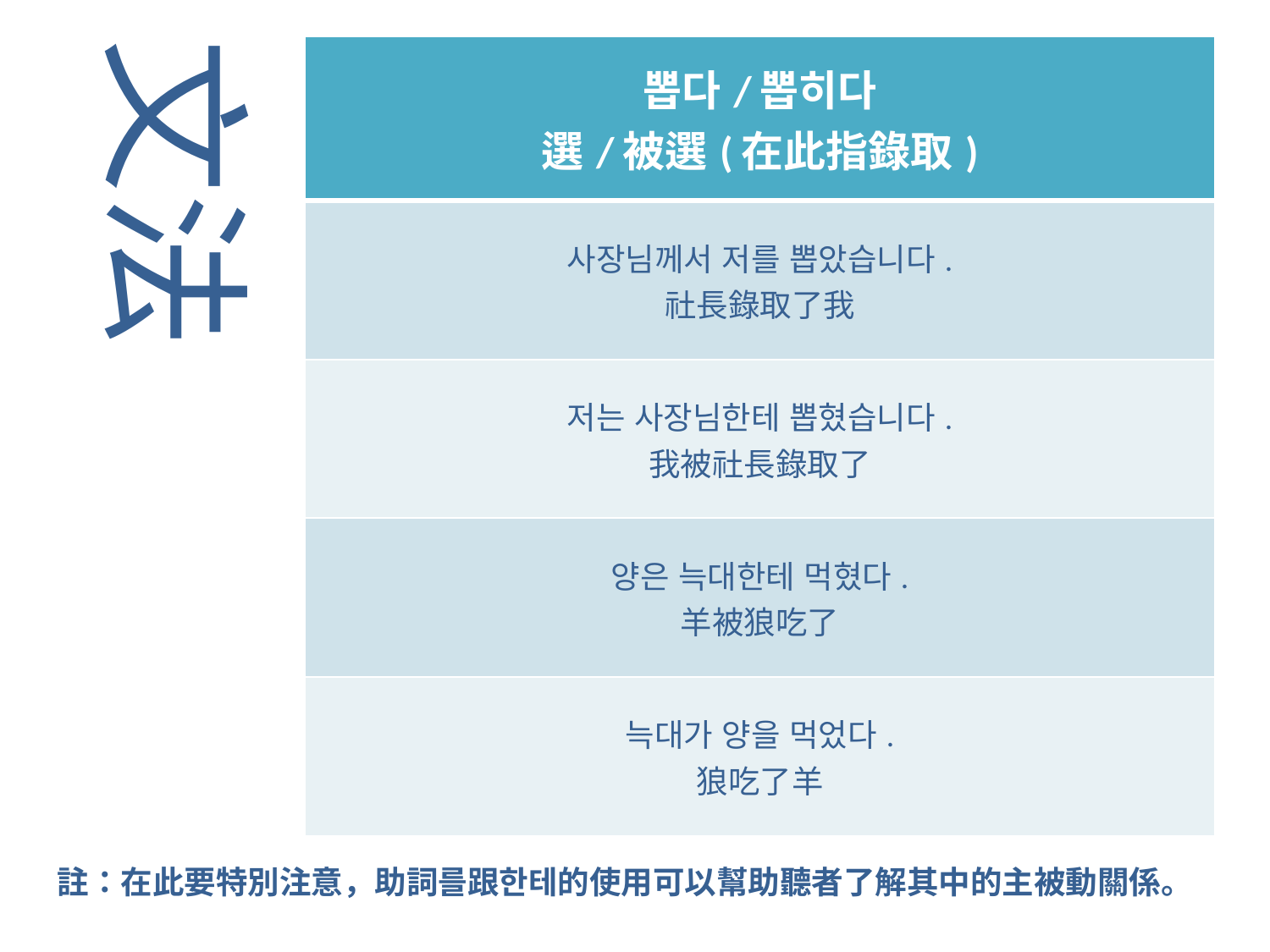

文法
| 뽑다/뽑히다 選/被選(在此指錄取) |
| --- |
| 사장님께서 저를 뽑았습니다. 社長錄取了我 |
| 저는 사장님한테 뽑혔습니다. 我被社長錄取了 |
| 양은 늑대한테 먹혔다. 羊被狼吃了 |
| 늑대가 양을 먹었다. 狼吃了羊 |

註：在此要特別注意，助詞를跟한테的使用可以幫助聽者了解其中的主被動關係。